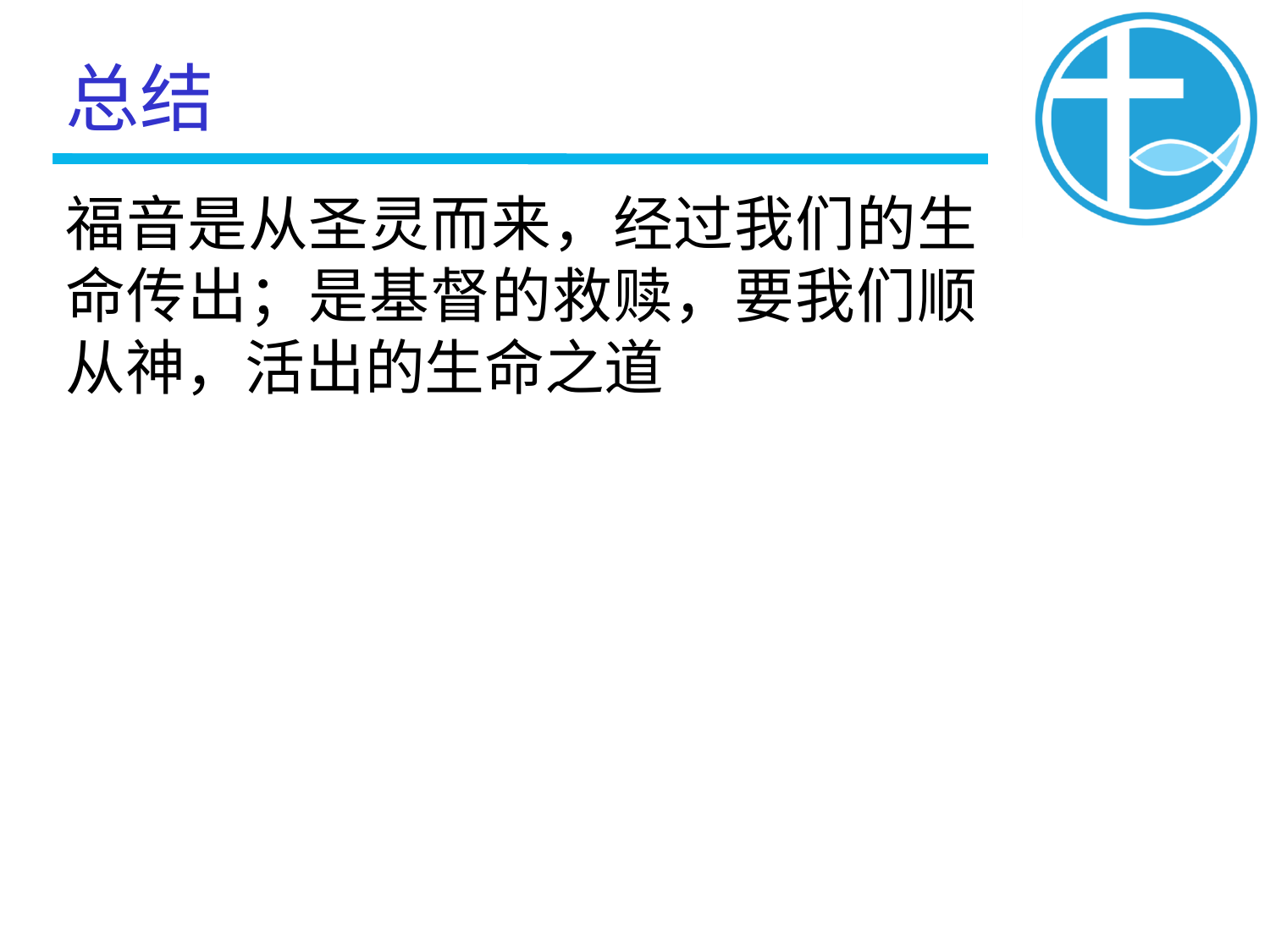

总结

福音是从圣灵而来，经过我们的生命传出；是基督的救赎，要我们顺从神，活出的生命之道